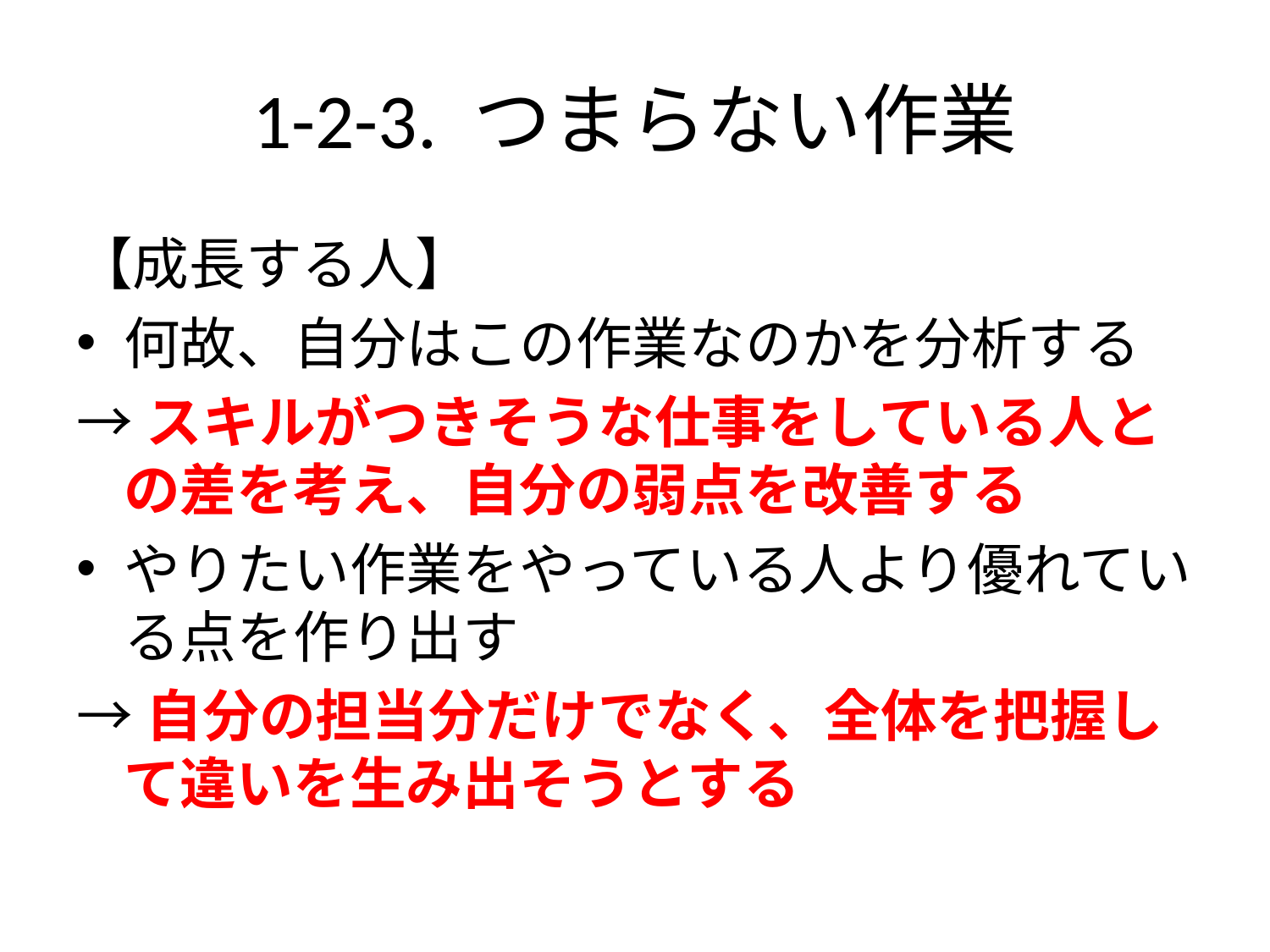

# 1-2-3. つまらない作業
【成長する人】
何故、自分はこの作業なのかを分析する
→スキルがつきそうな仕事をしている人との差を考え、自分の弱点を改善する
やりたい作業をやっている人より優れている点を作り出す
→自分の担当分だけでなく、全体を把握して違いを生み出そうとする